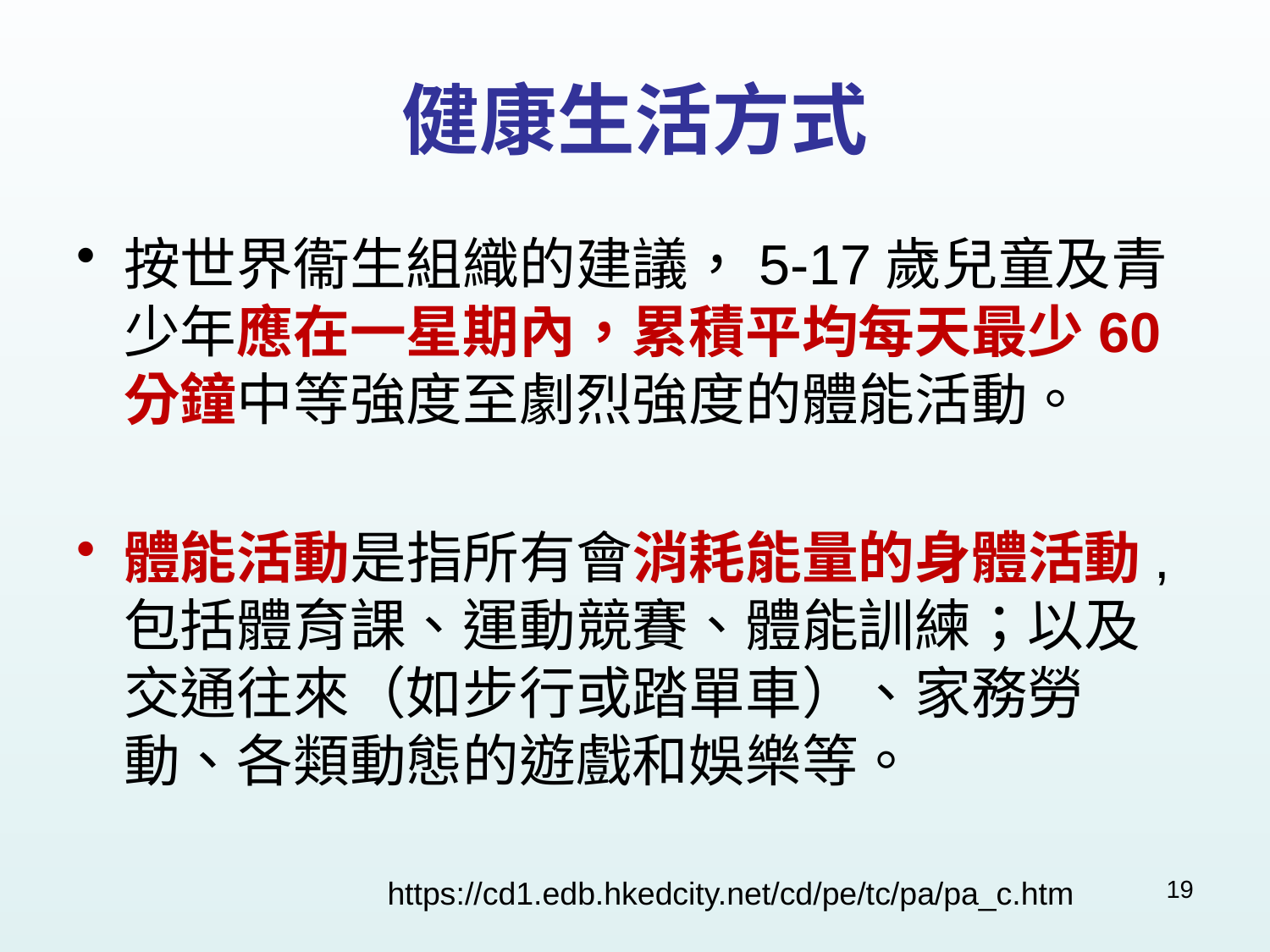

# 健康生活方式
按世界衞生組織的建議，5-17歲兒童及青少年應在一星期內，累積平均每天最少60分鐘中等強度至劇烈強度的體能活動。

體能活動是指所有會消耗能量的身體活動,包括體育課、運動競賽、體能訓練；以及交通往來（如步行或踏單車）、家務勞動、各類動態的遊戲和娛樂等。
https://cd1.edb.hkedcity.net/cd/pe/tc/pa/pa_c.htm
19